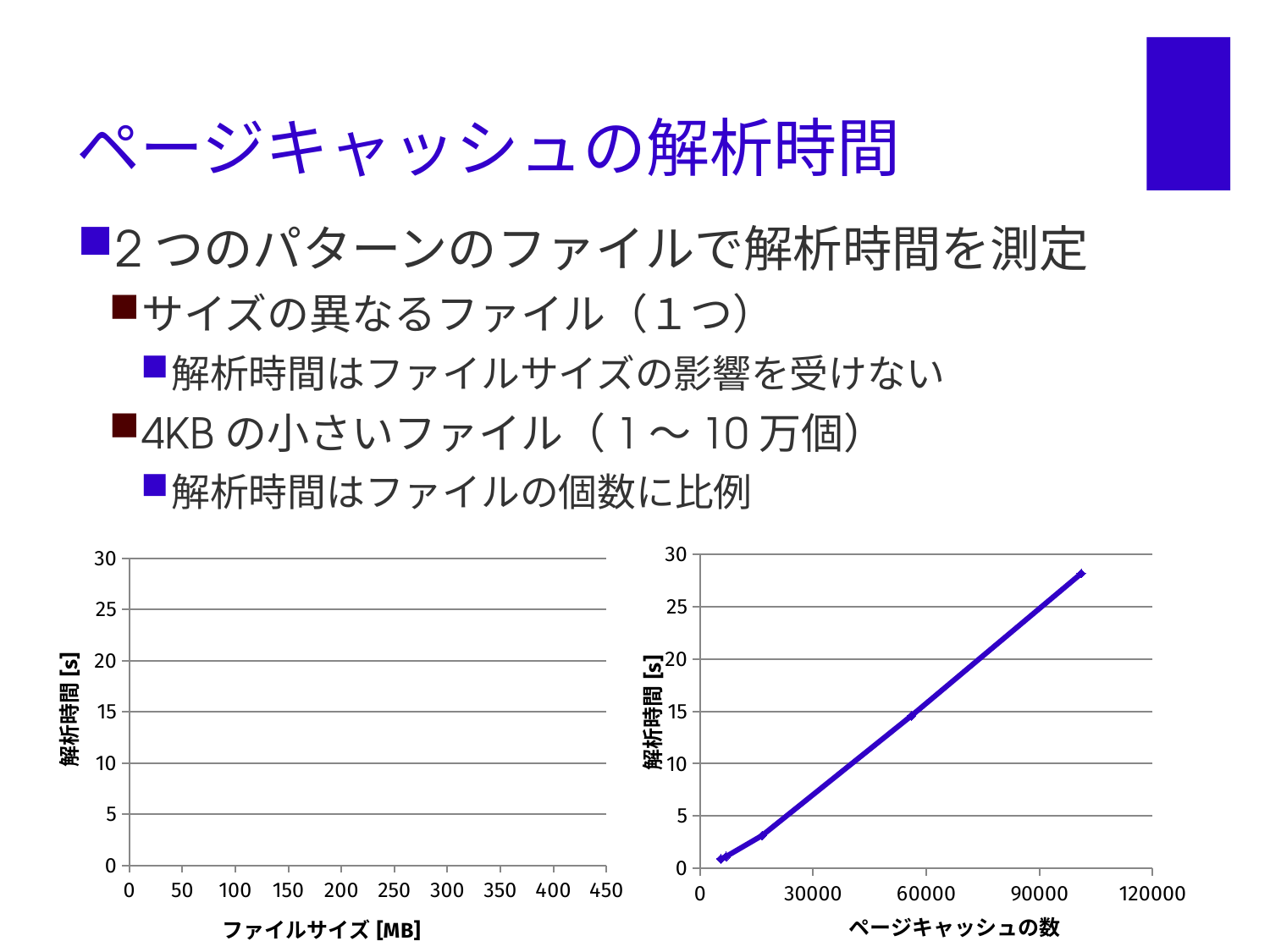

# ページキャッシュの解析時間
2つのパターンのファイルで解析時間を測定
サイズの異なるファイル（１つ）
解析時間はファイルサイズの影響を受けない
4KBの小さいファイル（1〜10万個）
解析時間はファイルの個数に比例

### Chart

| Category |  |
|---|---|

### Chart

| Category |  |
|---|---|